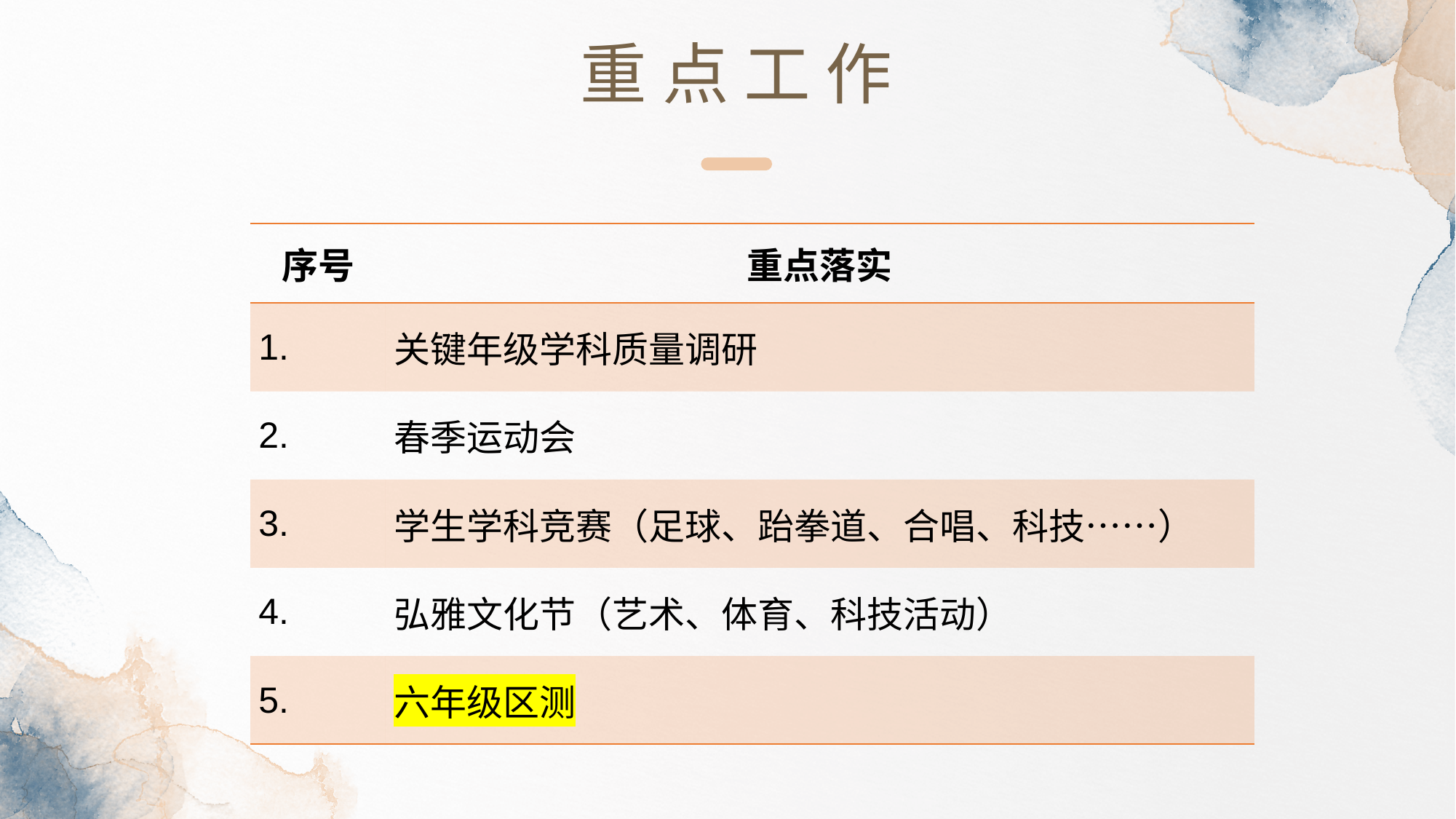

重 点 工 作

| 序号 | 重点落实 |
| --- | --- |
| 1. | 关键年级学科质量调研 |
| 2. | 春季运动会 |
| 3. | 学生学科竞赛（足球、跆拳道、合唱、科技……） |
| 4. | 弘雅文化节（艺术、体育、科技活动） |
| 5. | 六年级区测 |